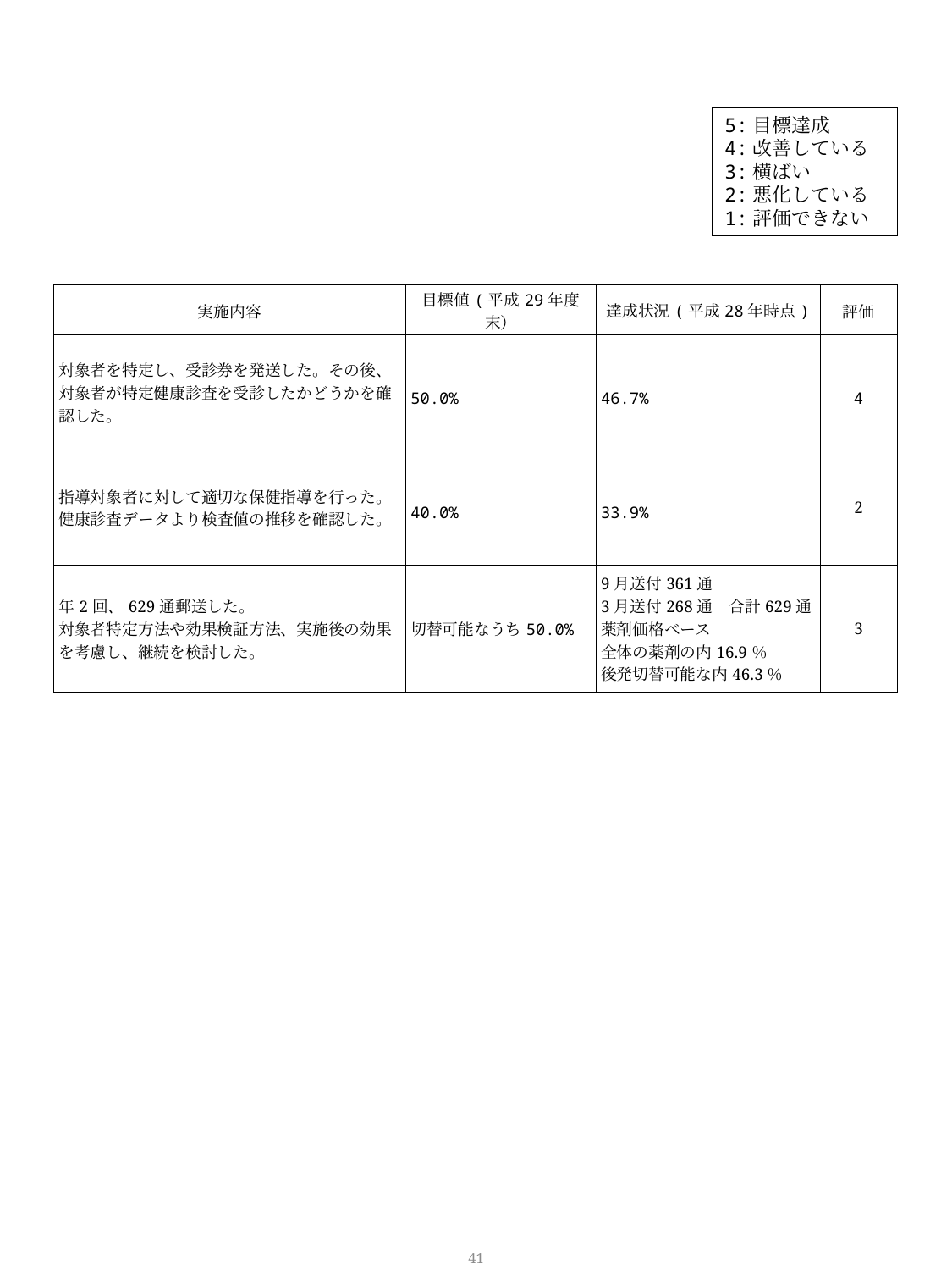

5:目標達成
4:改善している
3:横ばい
2:悪化している
1:評価できない
| 実施内容 | 目標値(平成29年度末） | 達成状況(平成28年時点) | 評価 |
| --- | --- | --- | --- |
| 対象者を特定し、受診券を発送した。その後、対象者が特定健康診査を受診したかどうかを確認した。 | 50.0% | 46.7% | 4 |
| 指導対象者に対して適切な保健指導を行った。健康診査データより検査値の推移を確認した。 | 40.0% | 33.9% | 2 |
| 年2回、629通郵送した。 対象者特定方法や効果検証方法、実施後の効果を考慮し、継続を検討した。 | 切替可能なうち50.0% | 9月送付361通 3月送付268通　合計629通 薬剤価格ベース 全体の薬剤の内16.9％ 後発切替可能な内46.3％ | 3 |
41